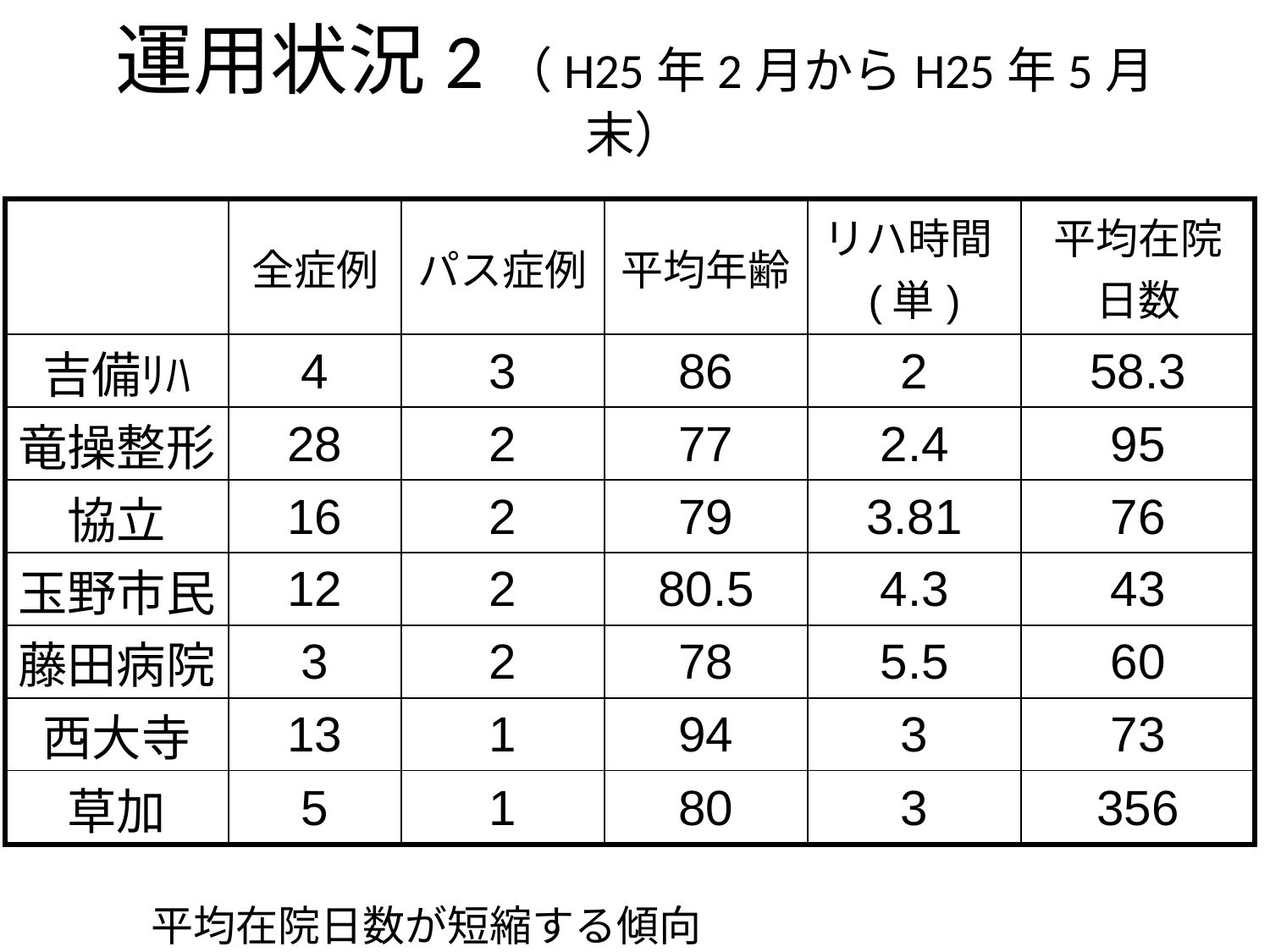

# 運用状況2（H25年2月からH25年5月末）
|  | 全症例 | パス症例 | 平均年齢 | リハ時間(単) | 平均在院日数 |
| --- | --- | --- | --- | --- | --- |
| 吉備ﾘﾊ | 4 | 3 | 86 | 2 | 58.3 |
| 竜操整形 | 28 | 2 | 77 | 2.4 | 95 |
| 協立 | 16 | 2 | 79 | 3.81 | 76 |
| 玉野市民 | 12 | 2 | 80.5 | 4.3 | 43 |
| 藤田病院 | 3 | 2 | 78 | 5.5 | 60 |
| 西大寺 | 13 | 1 | 94 | 3 | 73 |
| 草加 | 5 | 1 | 80 | 3 | 356 |
平均在院日数が短縮する傾向